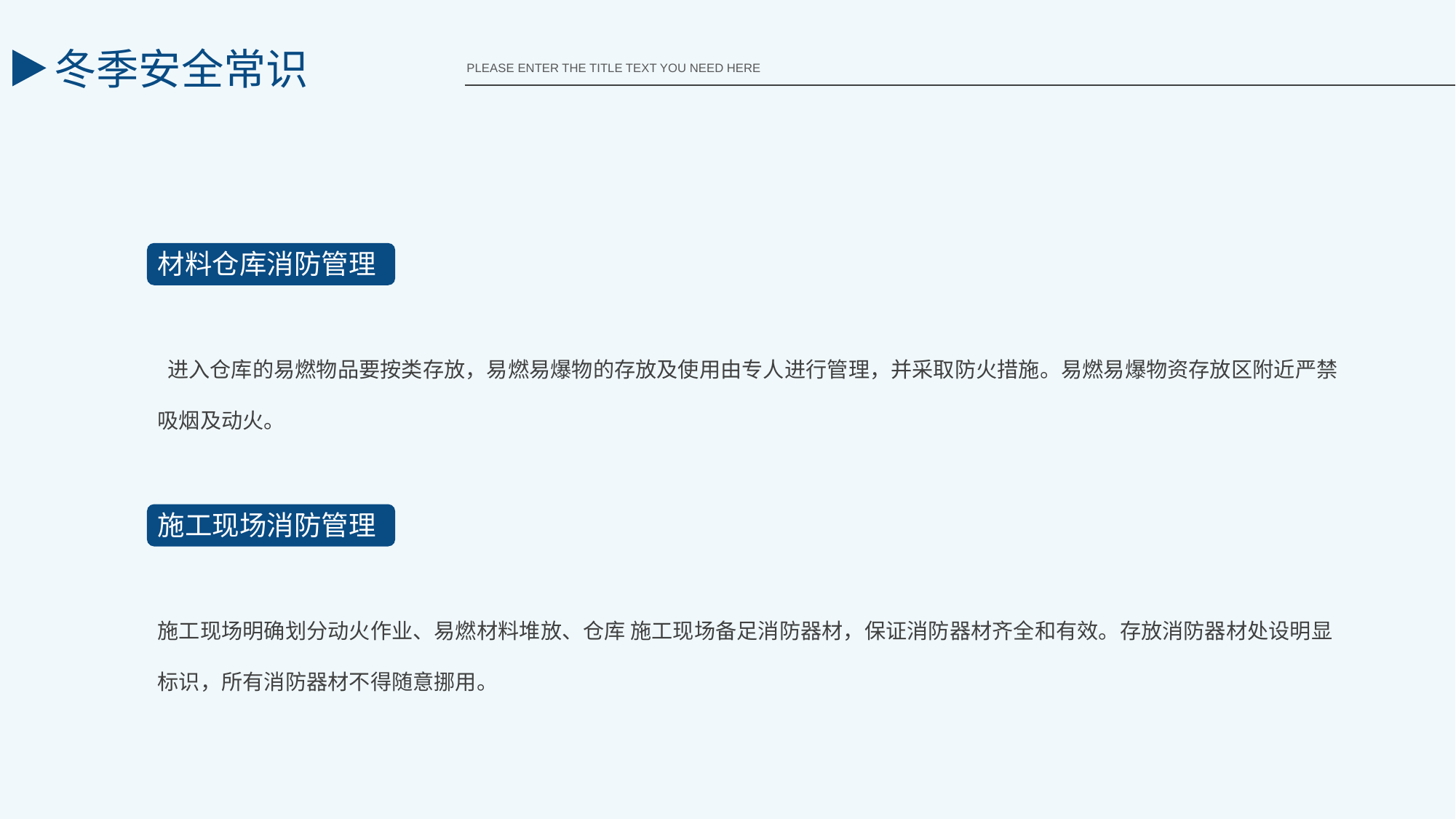

冬季安全常识

PLEASE ENTER THE TITLE TEXT YOU NEED HERE
材料仓库消防管理

 进入仓库的易燃物品要按类存放，易燃易爆物的存放及使用由专人进行管理，并采取防火措施。易燃易爆物资存放区附近严禁吸烟及动火。
施工现场消防管理

施工现场明确划分动火作业、易燃材料堆放、仓库 施工现场备足消防器材，保证消防器材齐全和有效。存放消防器材处设明显标识，所有消防器材不得随意挪用。